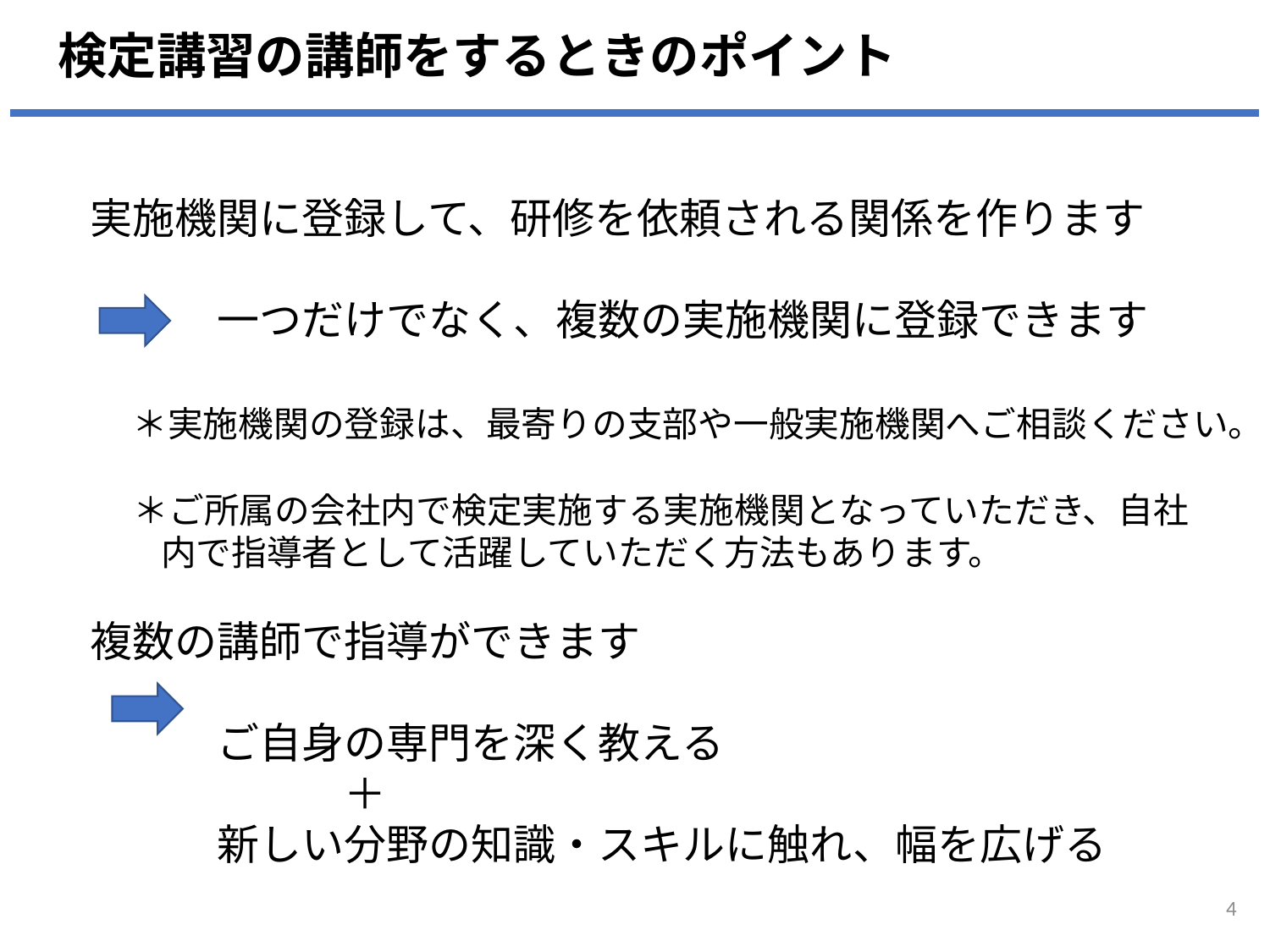

検定講習の講師をするときのポイント
実施機関に登録して、研修を依頼される関係を作ります

　　　一つだけでなく、複数の実施機関に登録できます

　＊実施機関の登録は、最寄りの支部や一般実施機関へご相談ください。
 　＊ご所属の会社内で検定実施する実施機関となっていただき、自社
　　内で指導者として活躍していただく方法もあります。

複数の講師で指導ができます

　　　ご自身の専門を深く教える
　　　　　　＋
　　　新しい分野の知識・スキルに触れ、幅を広げる

4